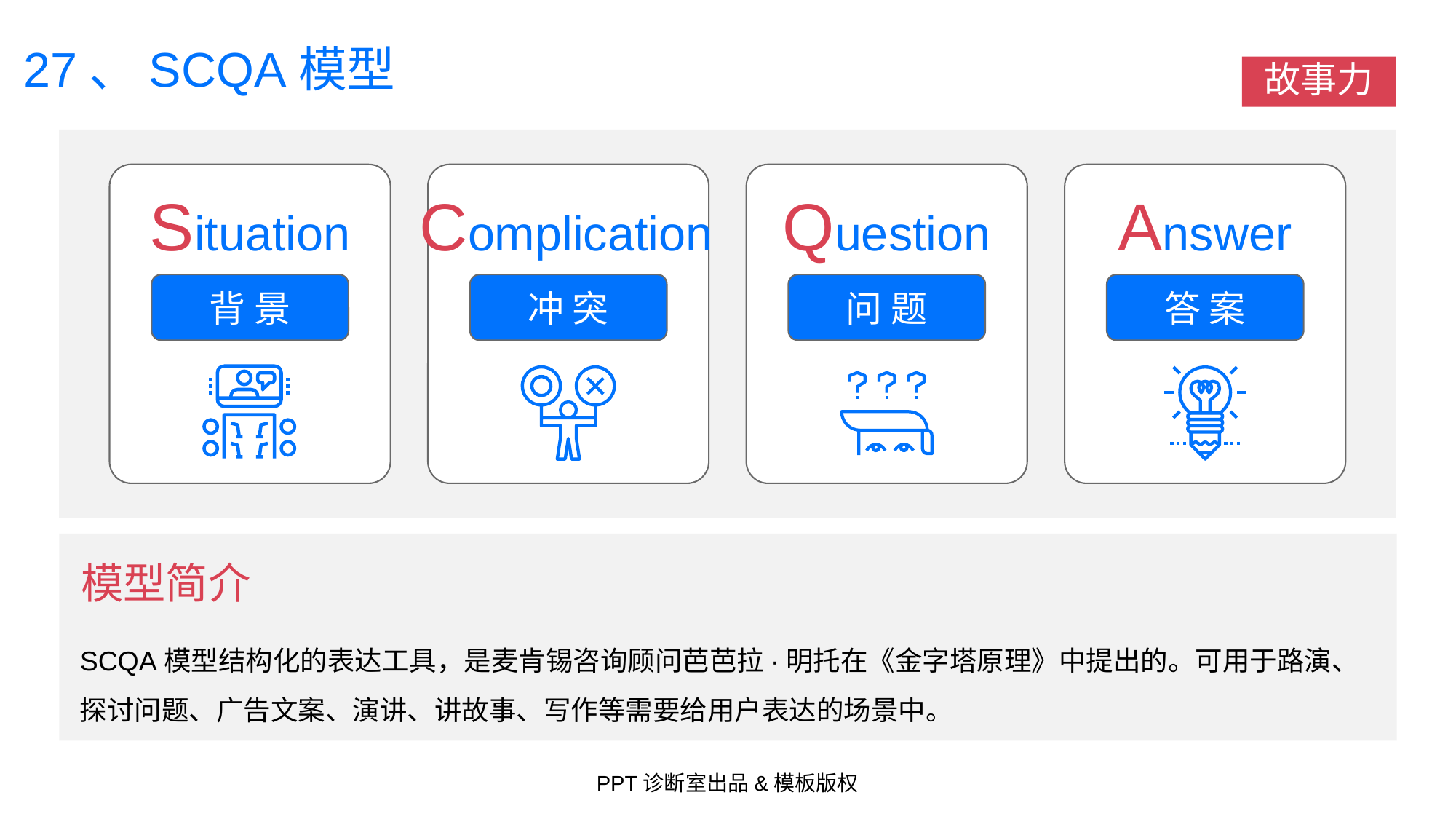

27、SCQA模型
故事力

Situation

背 景

Complication
Question
Answer

冲 突

问 题

答 案

模型简介
SCQA模型结构化的表达工具，是麦肯锡咨询顾问芭芭拉·明托在《金字塔原理》中提出的。可用于路演、探讨问题、广告文案、演讲、讲故事、写作等需要给用户表达的场景中。
PPT诊断室出品&模板版权